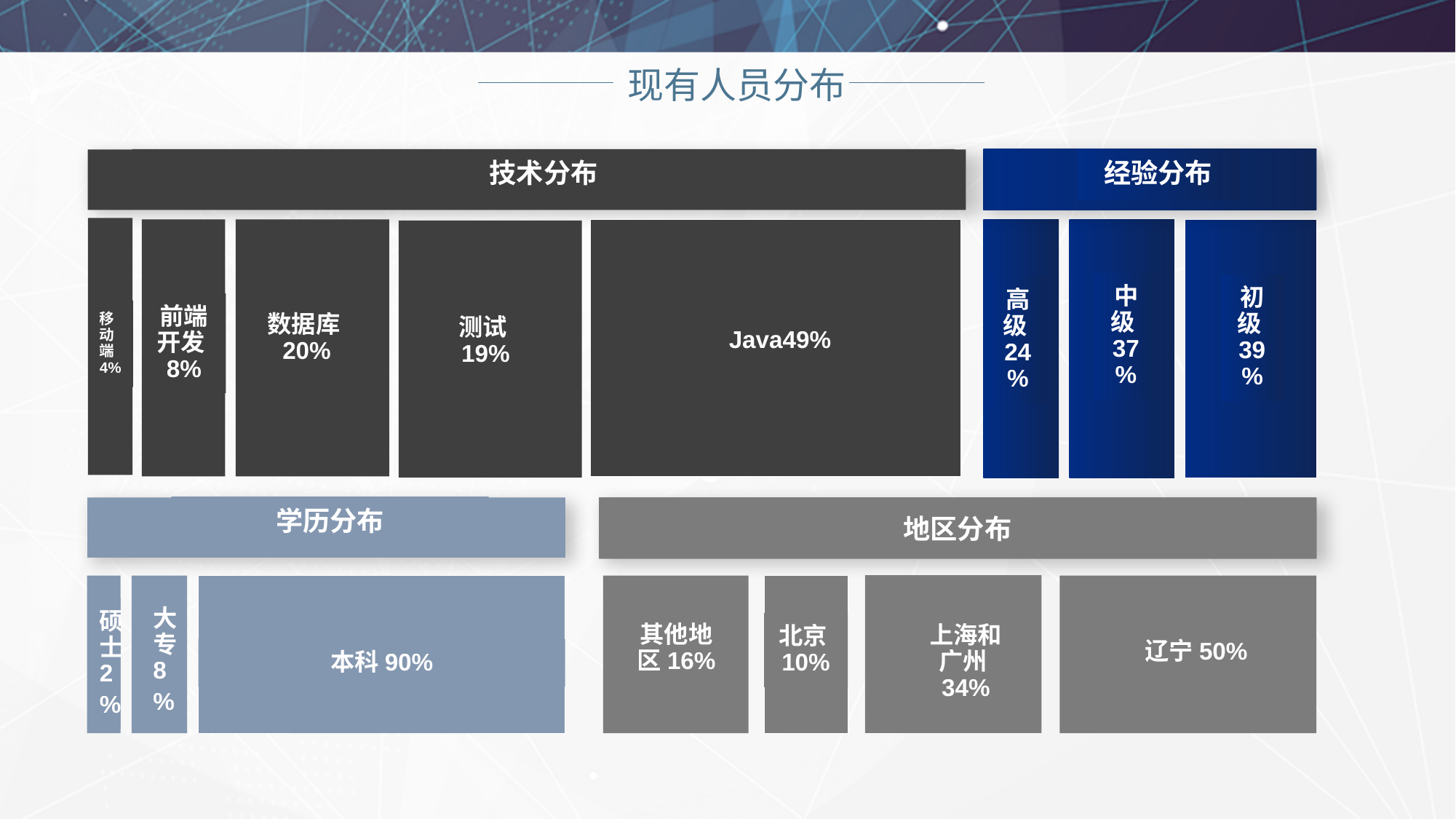

# 现有人员分布
技术分布
经验分布

中级37%
初级39%
高级24%
前端开发8%
移动端4%
数据库20%
测试19%
Java49%
学历分布

地区分布

大专8
%
硕士2
%
其他地区16%
上海和广州34%
北京10%
辽宁50%
本科90%